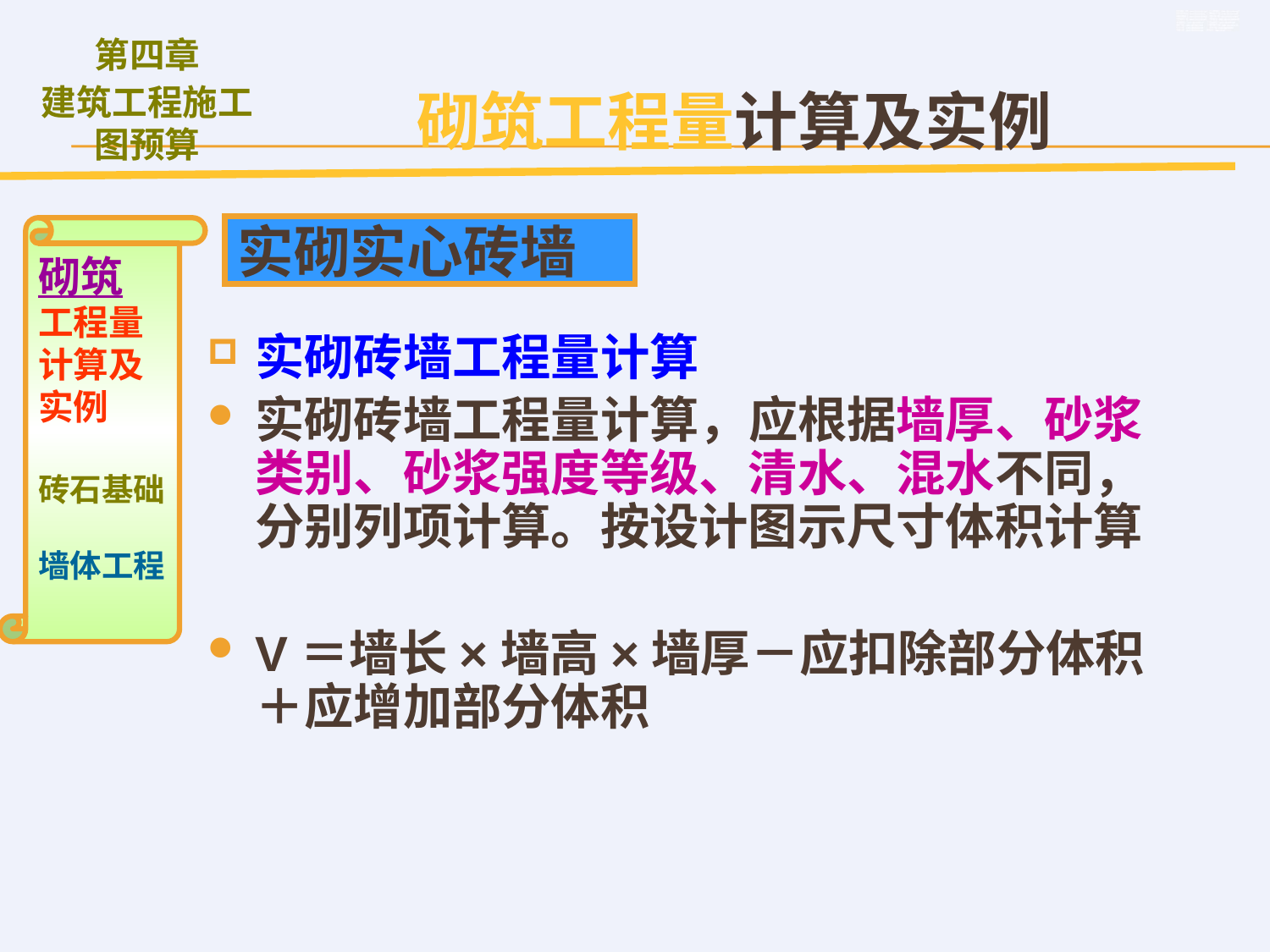

砌筑工程量计算及实例
实砌实心砖墙
砌筑
工程量计算及实例

砖石基础

墙体工程

实砌砖墙工程量计算
实砌砖墙工程量计算，应根据墙厚、砂浆类别、砂浆强度等级、清水、混水不同，分别列项计算。按设计图示尺寸体积计算

V＝墙长×墙高×墙厚－应扣除部分体积＋应增加部分体积
36